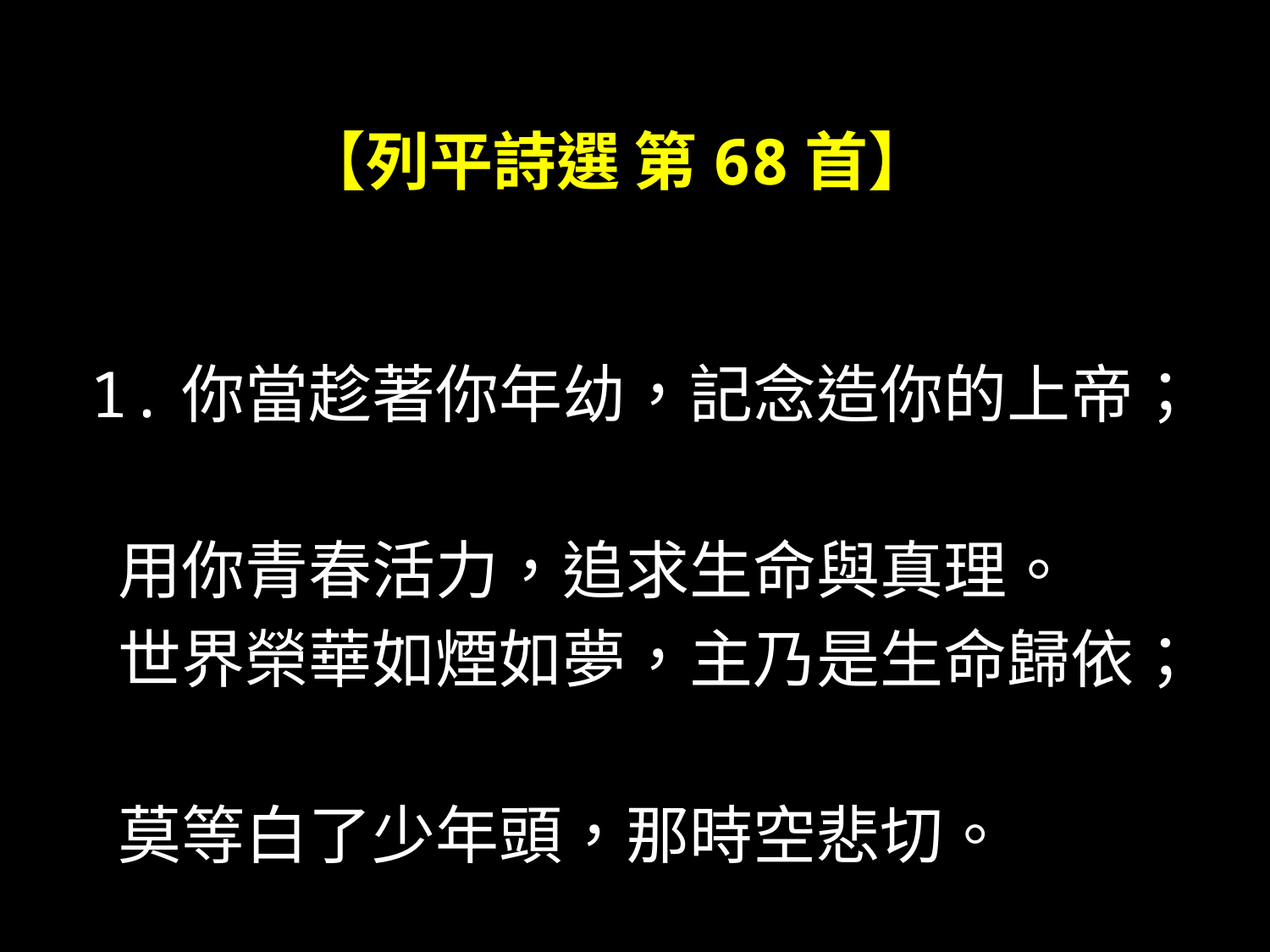

# 【列平詩選 第68首】
1.你當趁著你年幼，記念造你的上帝；
  用你青春活力，追求生命與真理。
  世界榮華如煙如夢，主乃是生命歸依；
  莫等白了少年頭，那時空悲切。